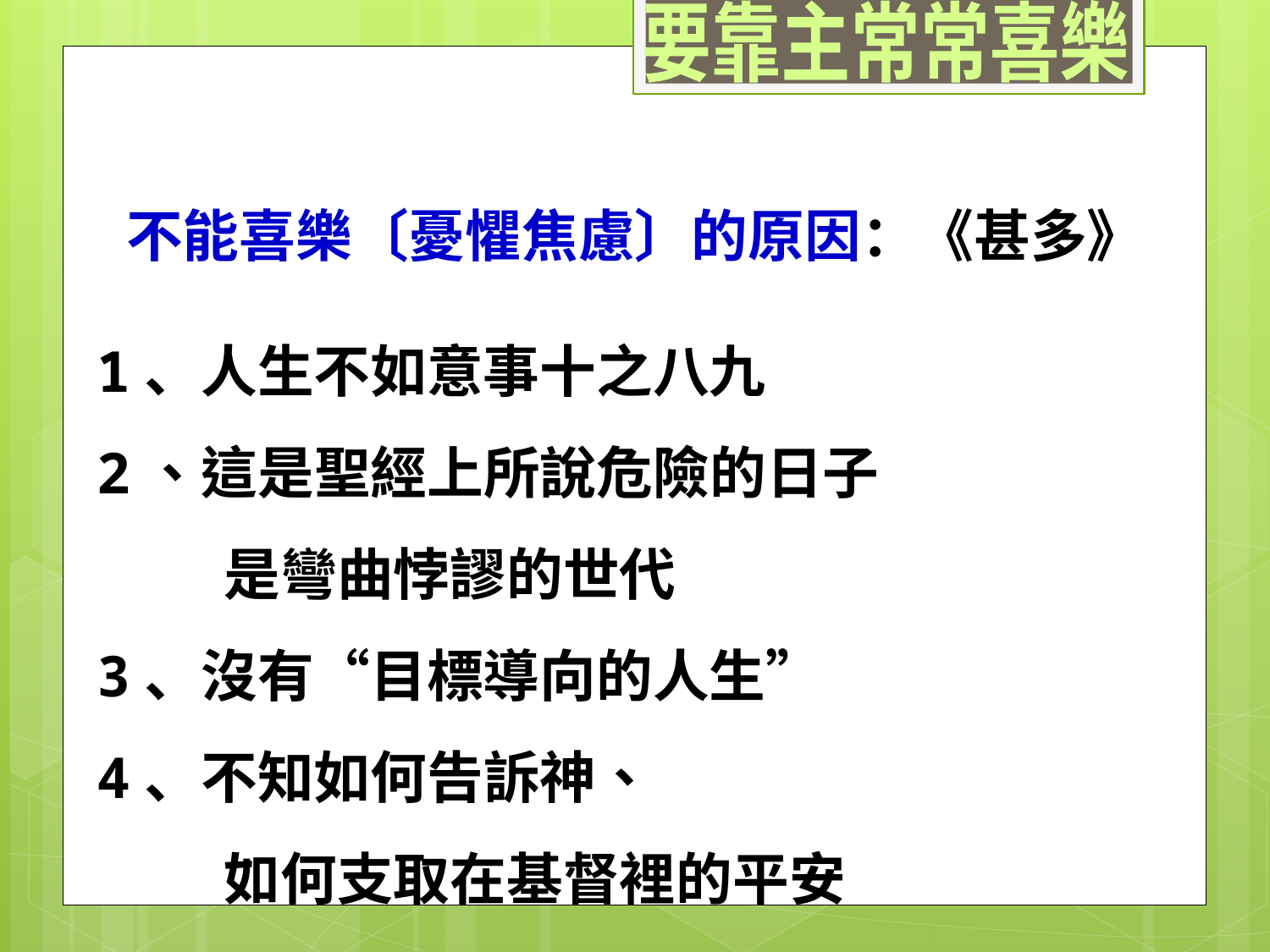

要靠主常常喜樂
不能喜樂〔憂懼焦慮〕的原因：《甚多》

1、人生不如意事十之八九
2、這是聖經上所說危險的日子
	是彎曲悖謬的世代
3、沒有“目標導向的人生”
4、不知如何告訴神、
	如何支取在基督裡的平安